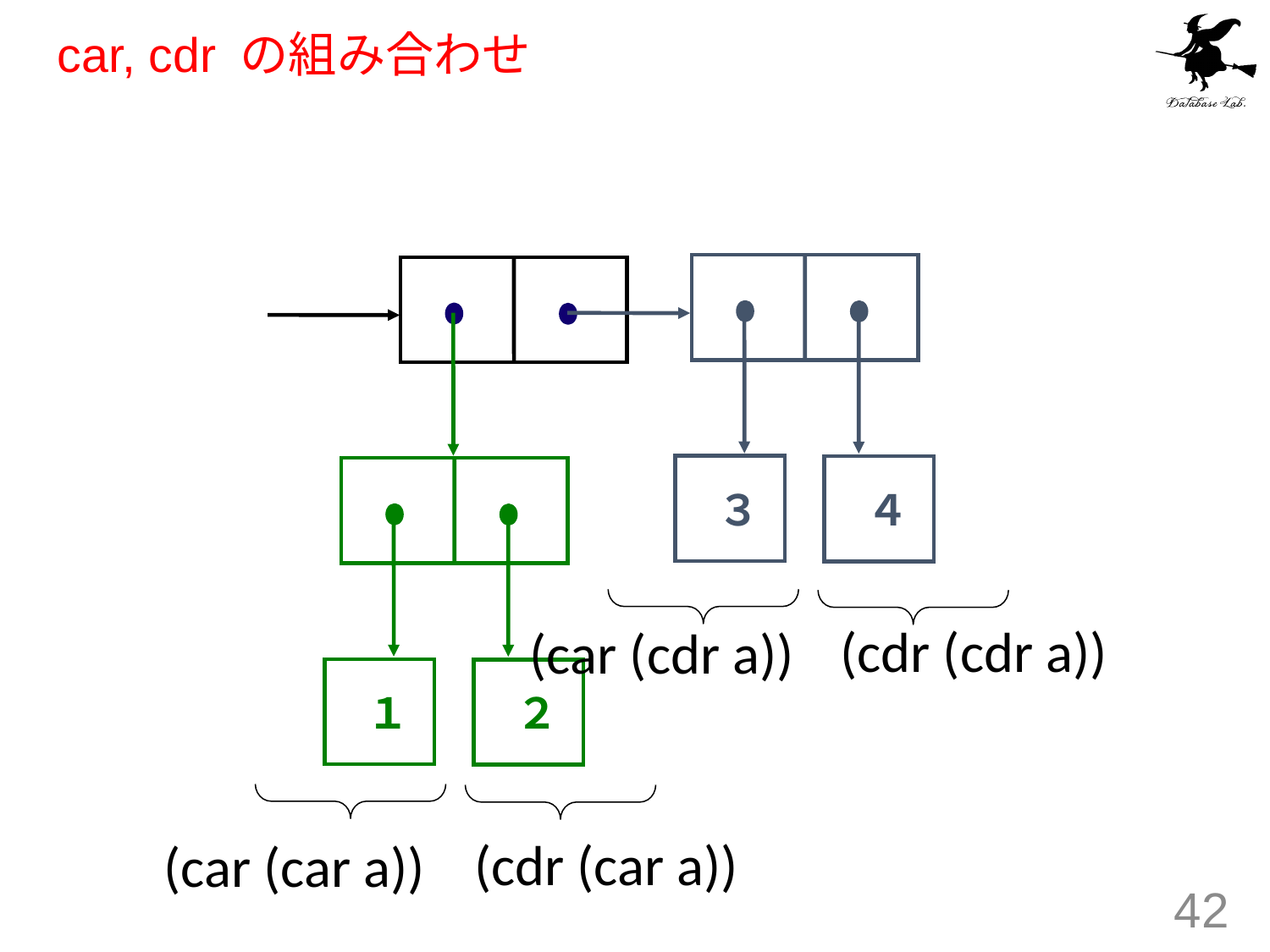

# car, cdr の組み合わせ

３
４

(cdr (cdr a))
(car (cdr a))

１
２

(cdr (car a))
(car (car a))
42